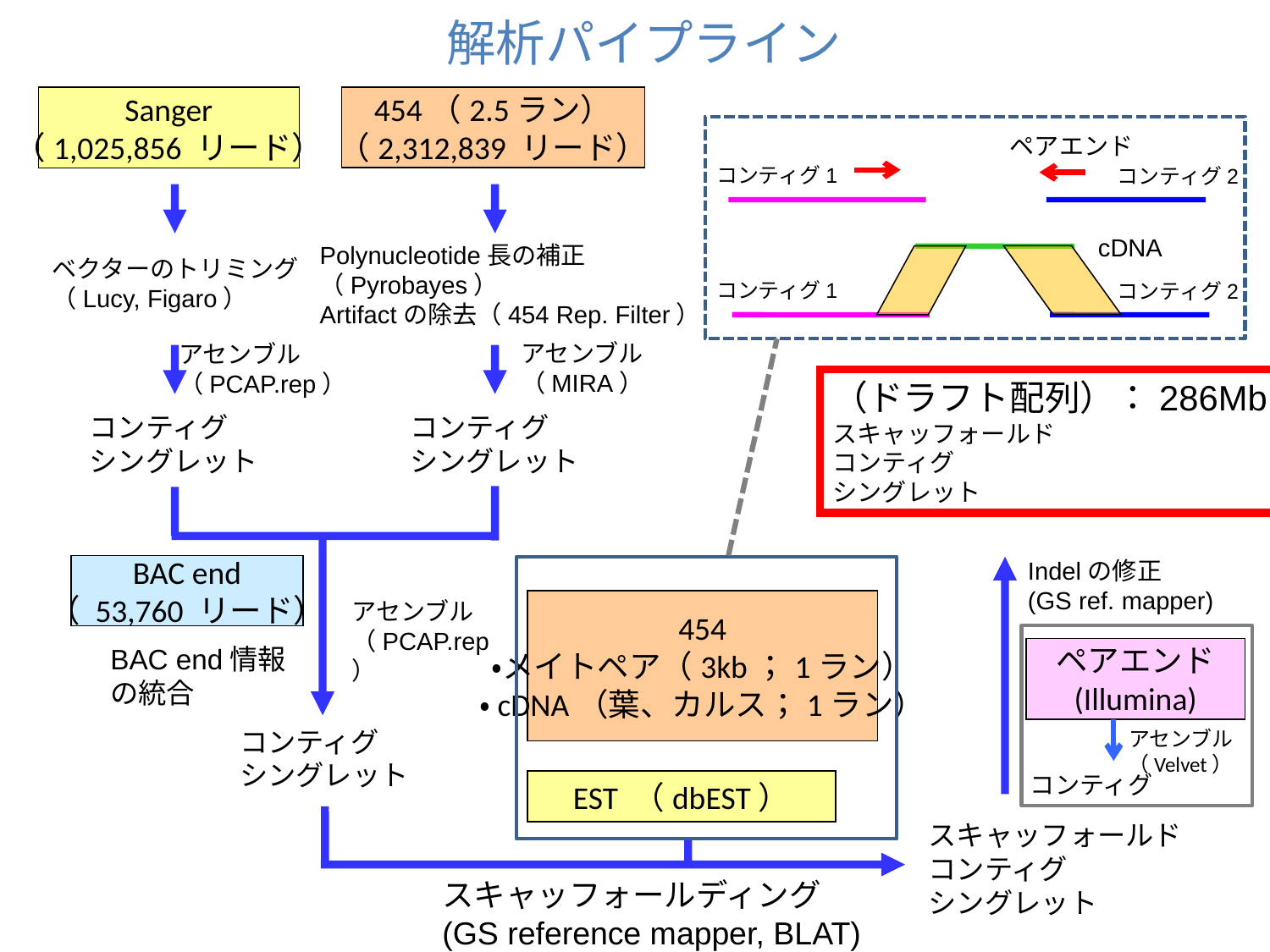

解析パイプライン
Sanger
（1,025,856 リード）
454（2.5ラン）
（2,312,839 リード）

ペアエンド
コンティグ1
コンティグ2

cDNA
Polynucleotide長の補正
（Pyrobayes）
Artifactの除去（454 Rep. Filter）

ベクターのトリミング
（Lucy, Figaro）
コンティグ1
コンティグ2

アセンブル
（MIRA）
アセンブル
（PCAP.rep）

（ドラフト配列）：286Mb
スキャッフォールド
コンティグ
シングレット

コンティグ
シングレット
コンティグ
シングレット

Indelの修正
(GS ref. mapper)
BAC end
（ 53,760 リード）

アセンブル
（PCAP.rep）
454
・メイトペア（3kb；1ラン）
・cDNA（葉、カルス；1ラン）

BAC end情報の統合
ペアエンド
(Illumina)
コンティグ
シングレット
アセンブル
（Velvet）
コンティグ
EST （dbEST）

スキャッフォールド
コンティグ
シングレット

スキャッフォールディング
(GS reference mapper, BLAT)